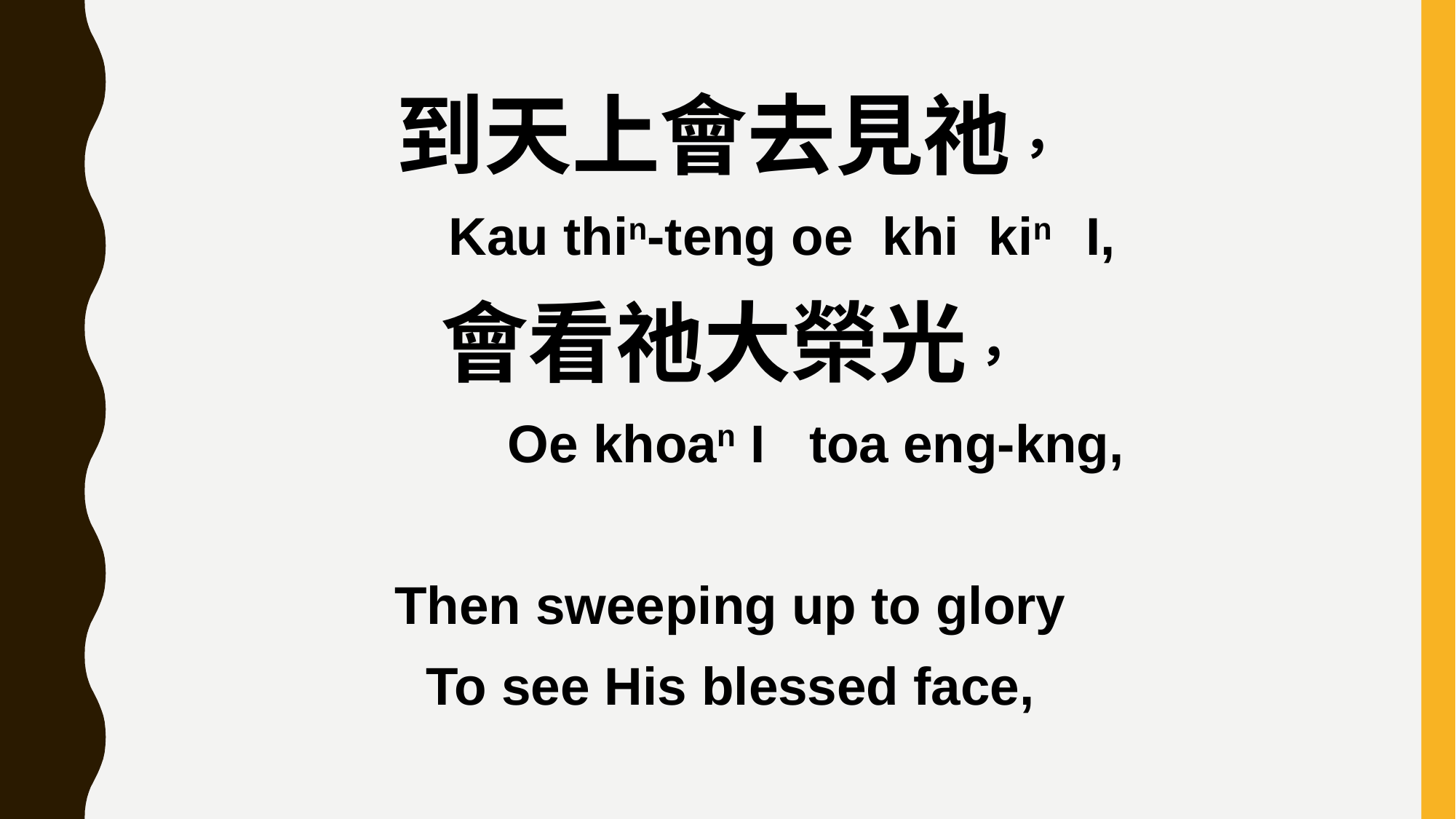

到天上會去見祂，
                 Kau thin-teng oe  khi  kin    I,
會看祂大榮光，
                     Oe khoan I   toa eng-kng,

Then sweeping up to glory
To see His blessed face,